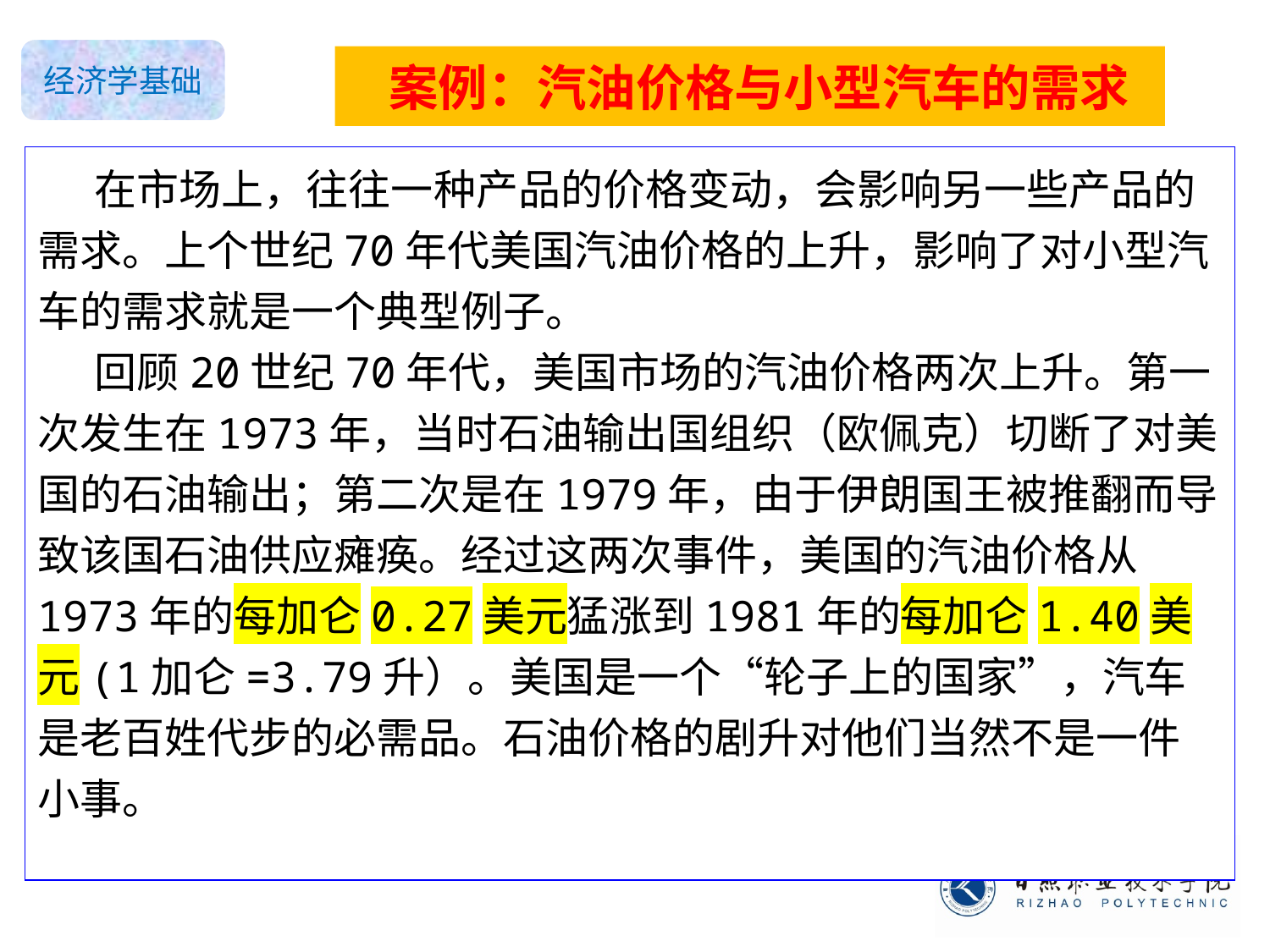

案例：汽油价格与小型汽车的需求
   在市场上，往往一种产品的价格变动，会影响另一些产品的需求。上个世纪70年代美国汽油价格的上升，影响了对小型汽车的需求就是一个典型例子。
   回顾20世纪70年代，美国市场的汽油价格两次上升。第一次发生在1973年，当时石油输出国组织（欧佩克）切断了对美国的石油输出；第二次是在1979年，由于伊朗国王被推翻而导致该国石油供应瘫痪。经过这两次事件，美国的汽油价格从1973年的每加仑0.27美元猛涨到1981年的每加仑1.40美元(1加仑=3.79升）。美国是一个“轮子上的国家”，汽车是老百姓代步的必需品。石油价格的剧升对他们当然不是一件小事。